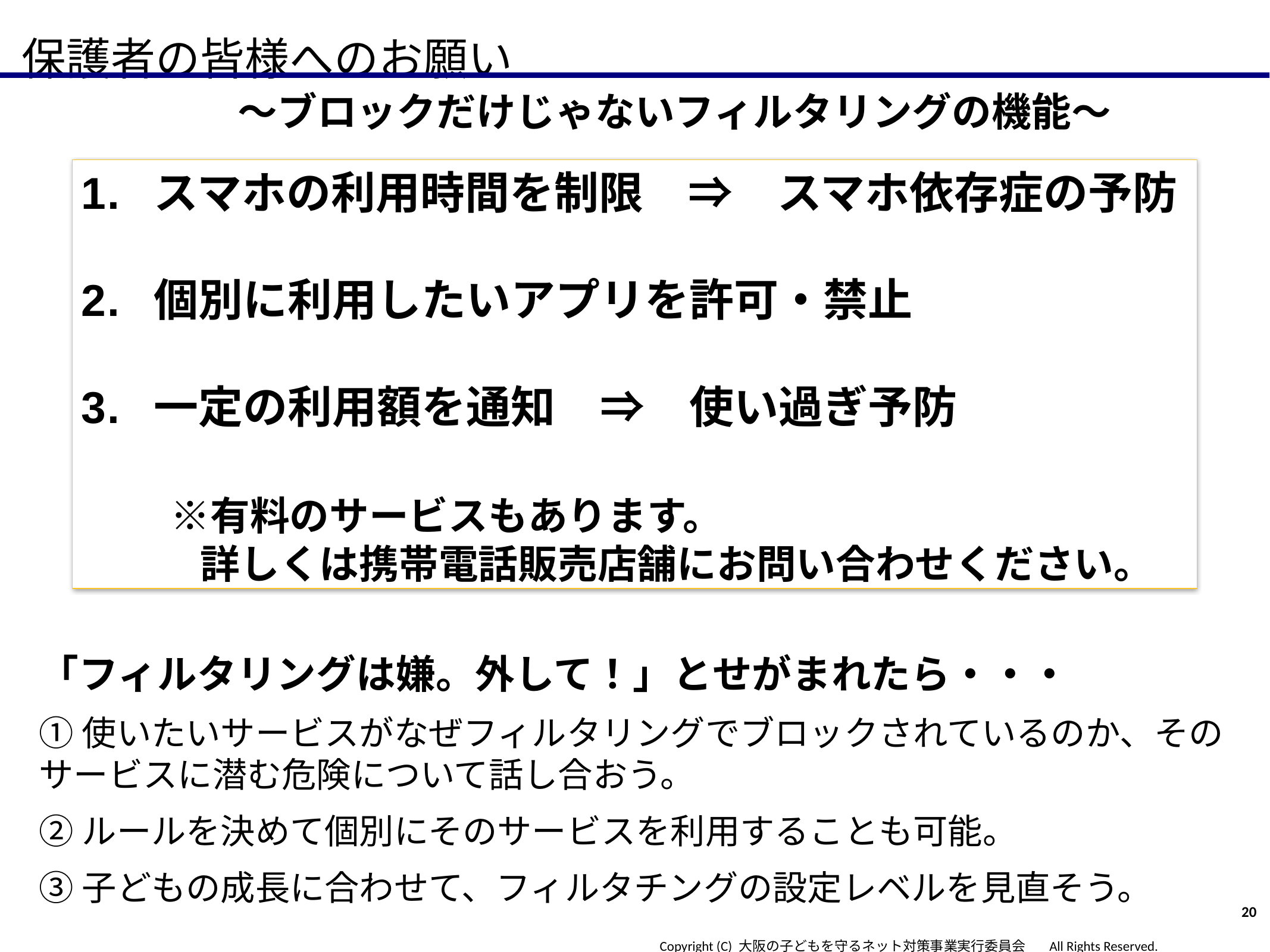

保護者の皆様へのお願い

　　～ブロックだけじゃないフィルタリングの機能～

「フィルタリングは嫌。外して！」とせがまれたら・・・
①使いたいサービスがなぜフィルタリングでブロックされているのか、そのサービスに潜む危険について話し合おう。
②ルールを決めて個別にそのサービスを利用することも可能。
③子どもの成長に合わせて、フィルタチングの設定レベルを見直そう。
スマホの利用時間を制限　⇒　スマホ依存症の予防

個別に利用したいアプリを許可・禁止

一定の利用額を通知　⇒　使い過ぎ予防

　　※有料のサービスもあります。
　　　詳しくは携帯電話販売店舗にお問い合わせください。
20